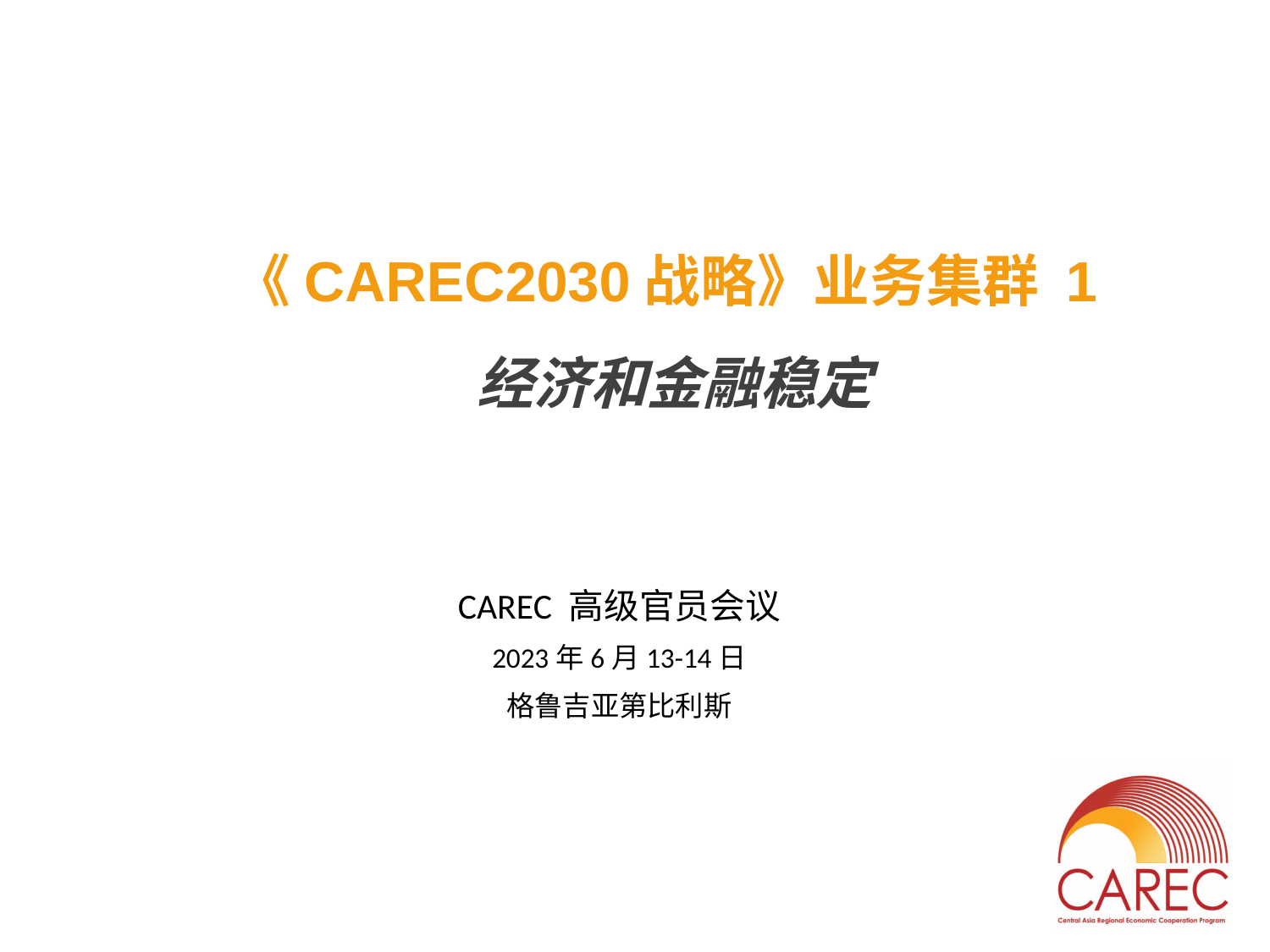

《CAREC2030战略》业务集群 1
经济和金融稳定
CAREC 高级官员会议
2023年6月13-14日
格鲁吉亚第比利斯